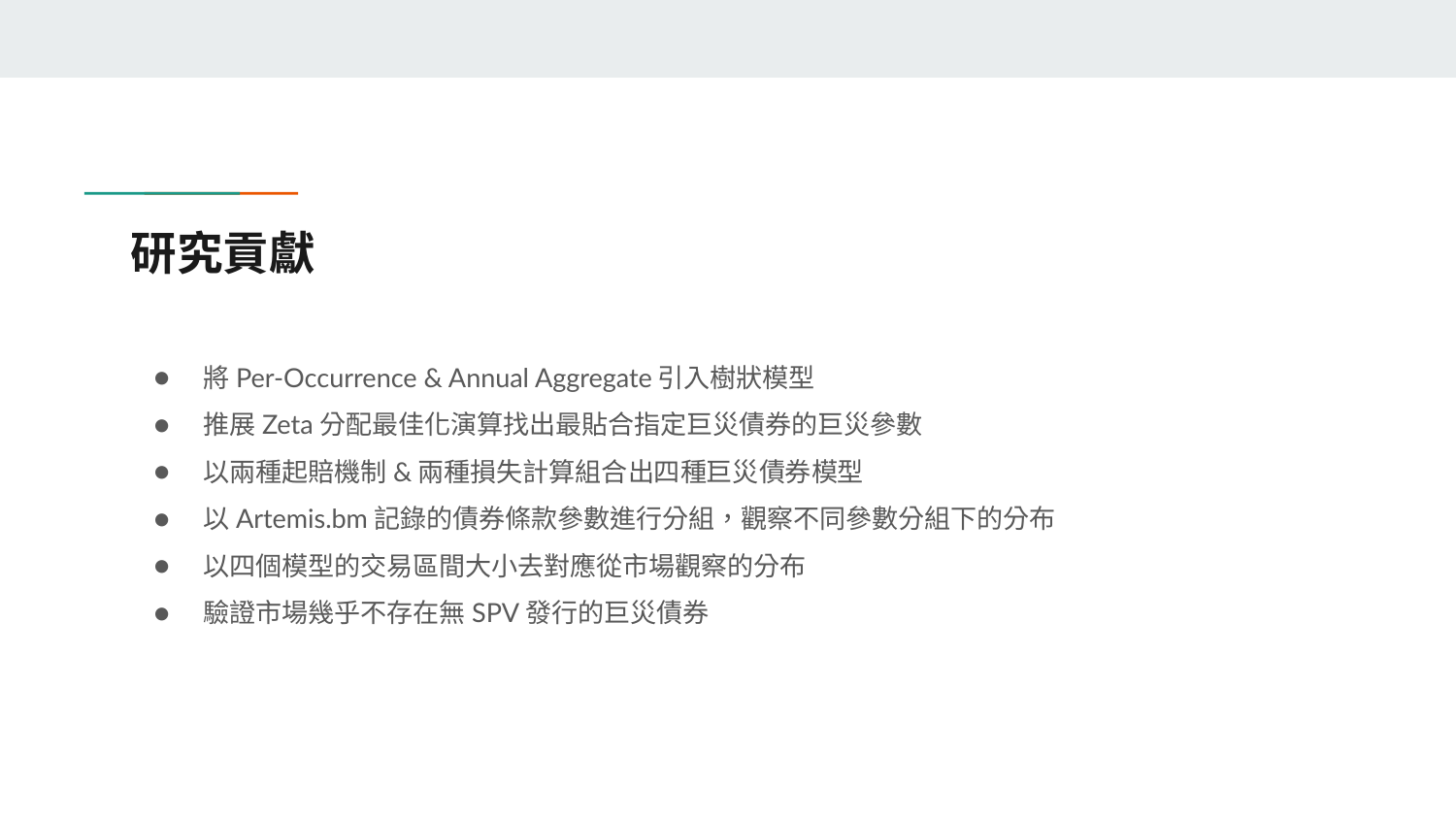

# 研究貢獻
將Per-Occurrence & Annual Aggregate引入樹狀模型
推展Zeta分配最佳化演算找出最貼合指定巨災債券的巨災參數
以兩種起賠機制&兩種損失計算組合出四種巨災債券模型
以Artemis.bm記錄的債券條款參數進行分組，觀察不同參數分組下的分布
以四個模型的交易區間大小去對應從市場觀察的分布
驗證市場幾乎不存在無SPV發行的巨災債券